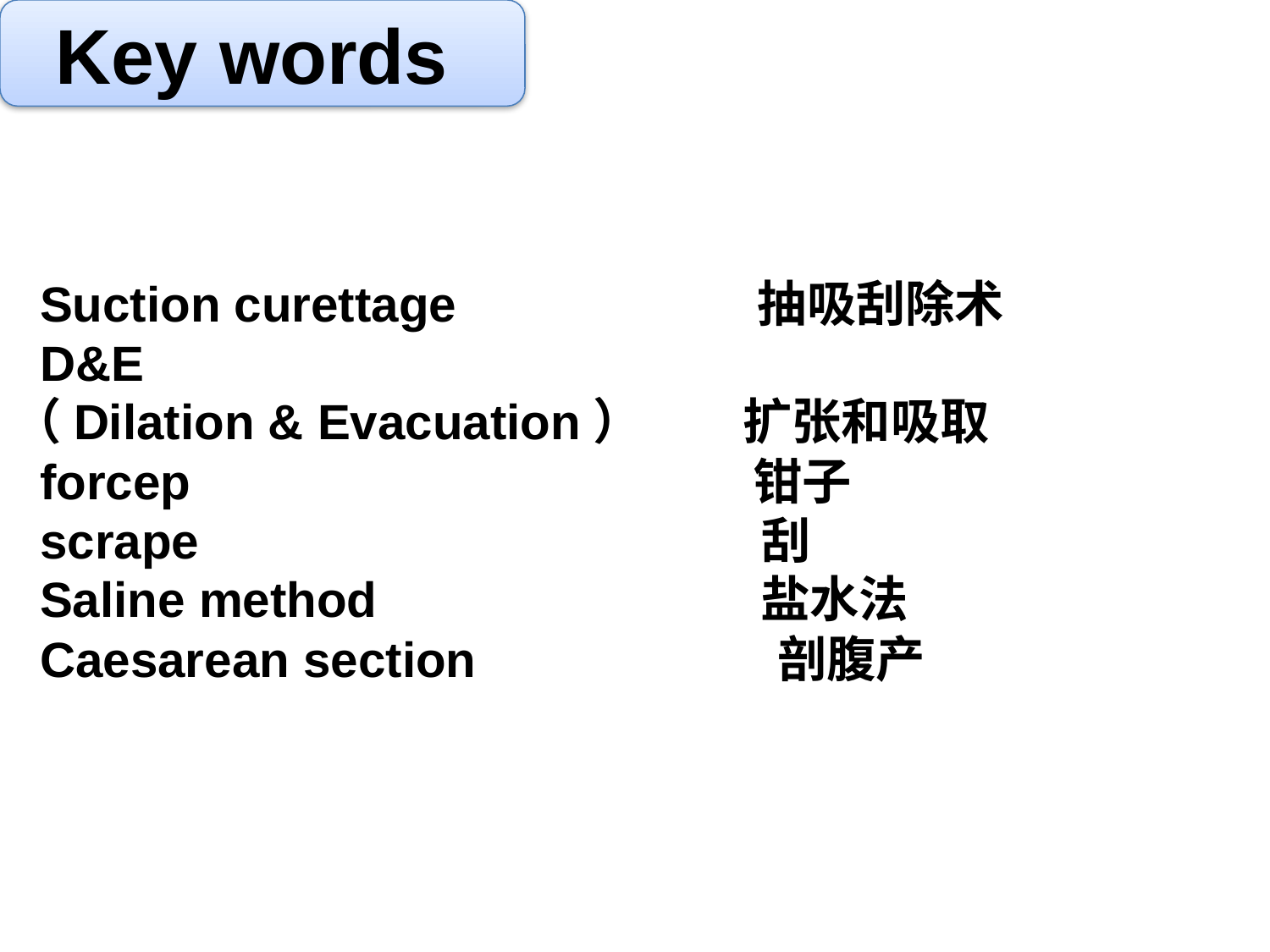

Key words
  Suction curettage                     抽吸刮除术
  D&E
（Dilation & Evacuation）         扩张和吸取
  forcep                                        钳子
  scrape                                        刮
  Saline method                           盐水法
  Caesarean section                     剖腹产